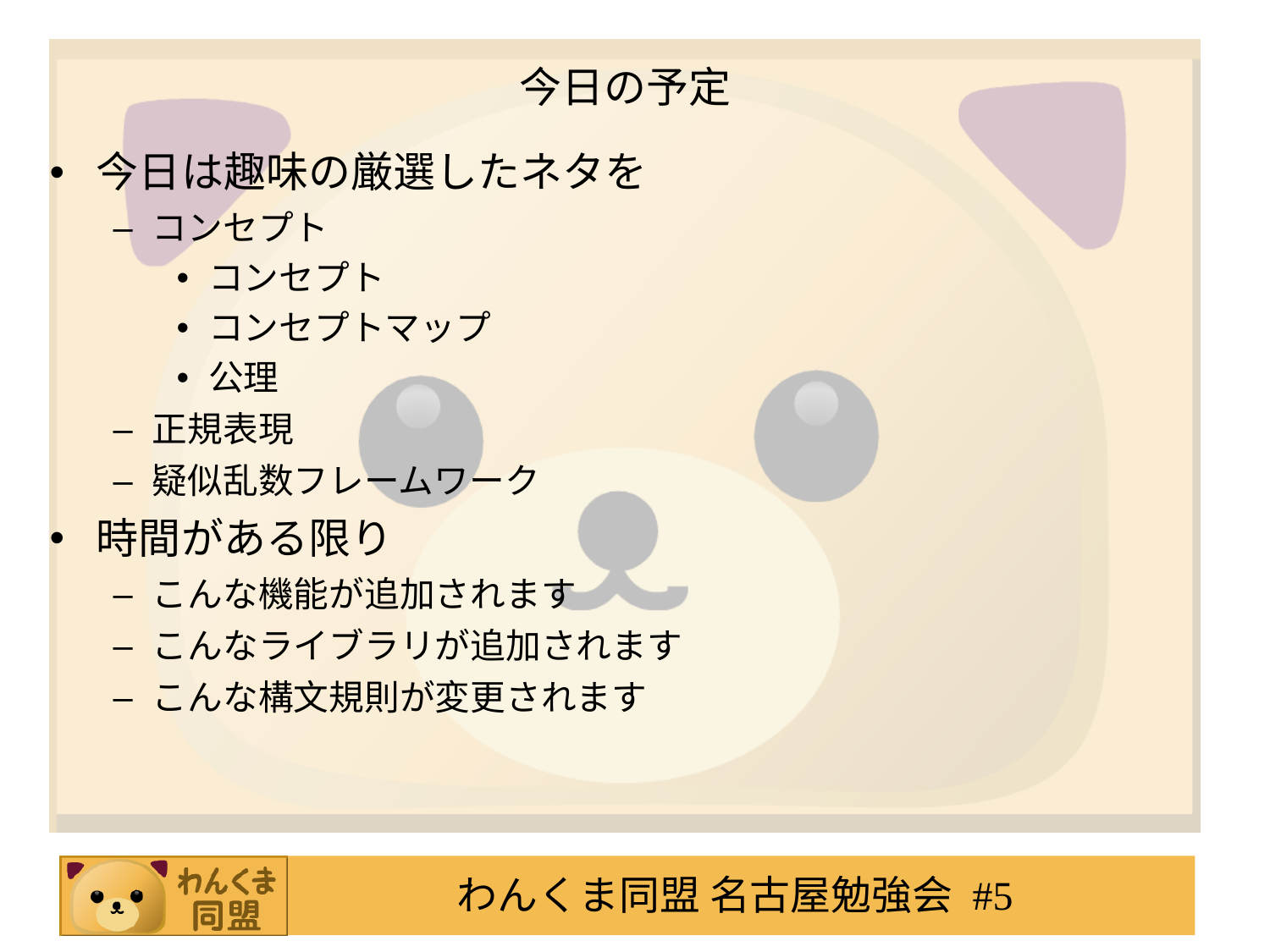

# 今日の予定
今日は趣味の厳選したネタを
コンセプト
コンセプト
コンセプトマップ
公理
正規表現
疑似乱数フレームワーク
時間がある限り
こんな機能が追加されます
こんなライブラリが追加されます
こんな構文規則が変更されます